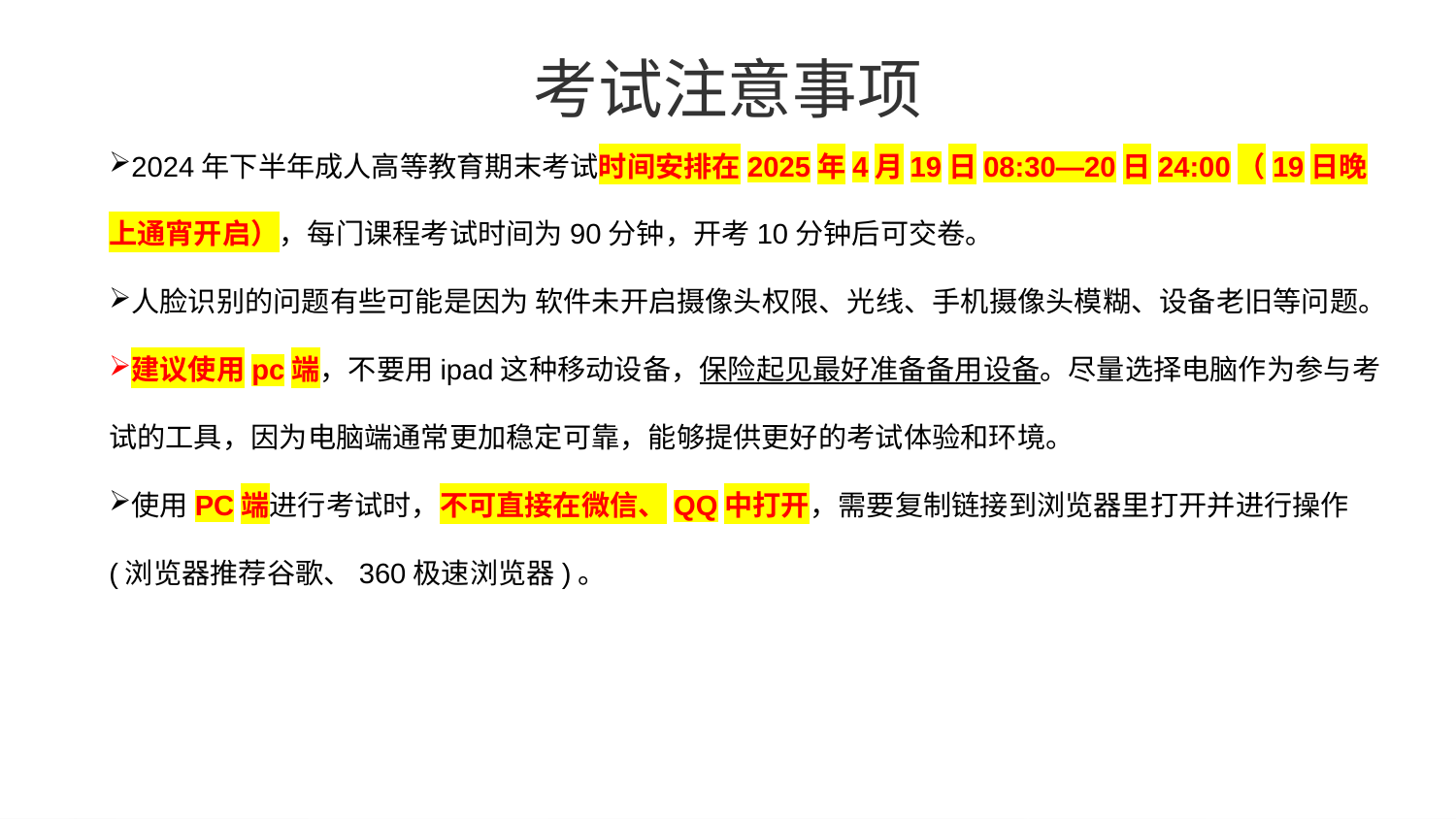

考试注意事项
2024年下半年成人高等教育期末考试时间安排在2025年4月19日08:30—20日24:00（19日晚上通宵开启），每门课程考试时间为90分钟，开考10分钟后可交卷。
人脸识别的问题有些可能是因为 软件未开启摄像头权限、光线、手机摄像头模糊、设备老旧等问题。
建议使用pc端，不要用ipad这种移动设备，保险起见最好准备备用设备。尽量选择电脑作为参与考试的工具，因为电脑端通常更加稳定可靠，能够提供更好的考试体验和环境。
使用PC端进行考试时，不可直接在微信、QQ中打开，需要复制链接到浏览器里打开并进行操作(浏览器推荐谷歌、360极速浏览器)。